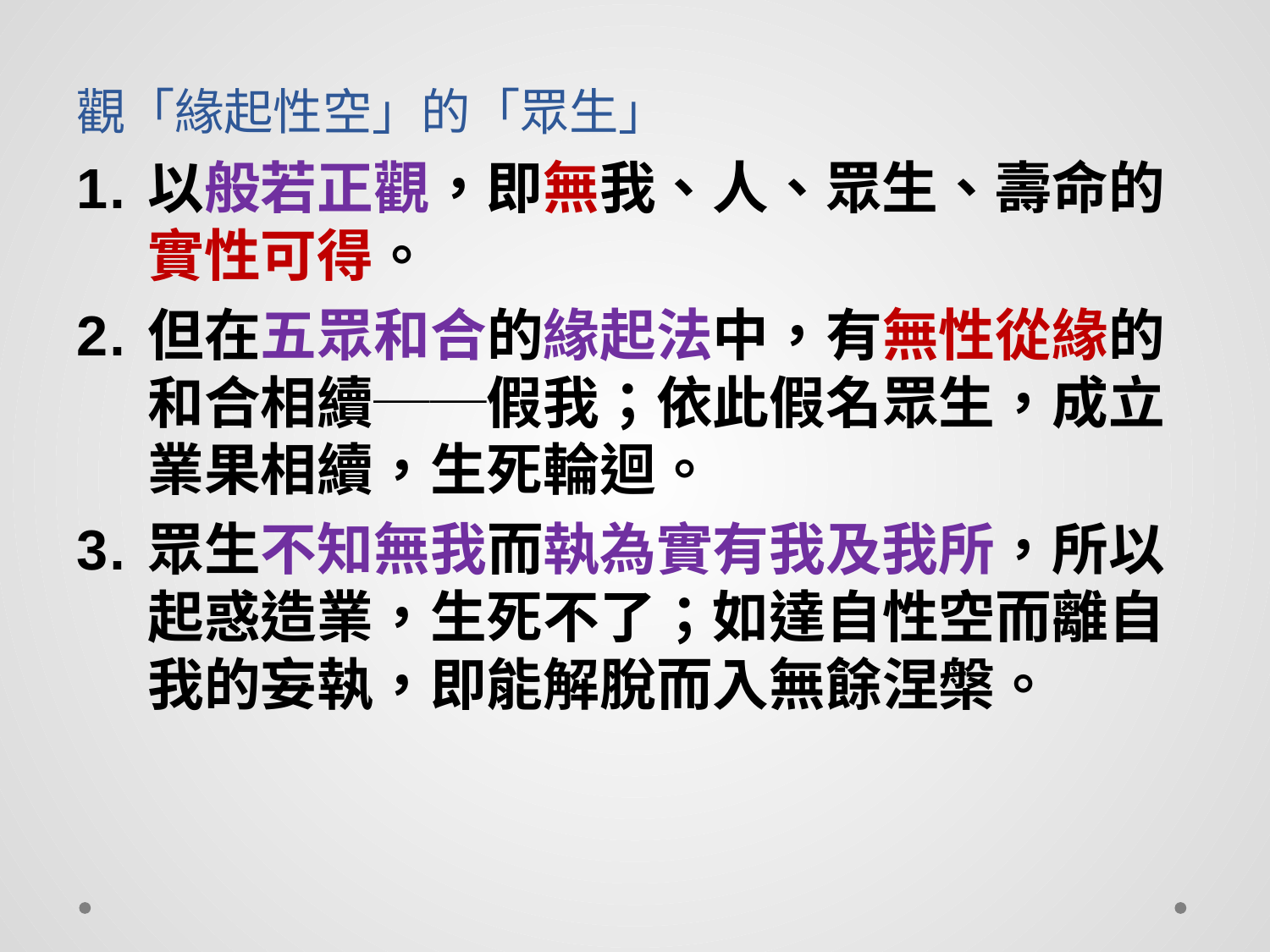

# 觀「緣起性空」的「眾生」
以般若正觀，即無我、人、眾生、壽命的實性可得。
但在五眾和合的緣起法中，有無性從緣的和合相續──假我；依此假名眾生，成立業果相續，生死輪迴。
眾生不知無我而執為實有我及我所，所以起惑造業，生死不了；如達自性空而離自我的妄執，即能解脫而入無餘涅槃。